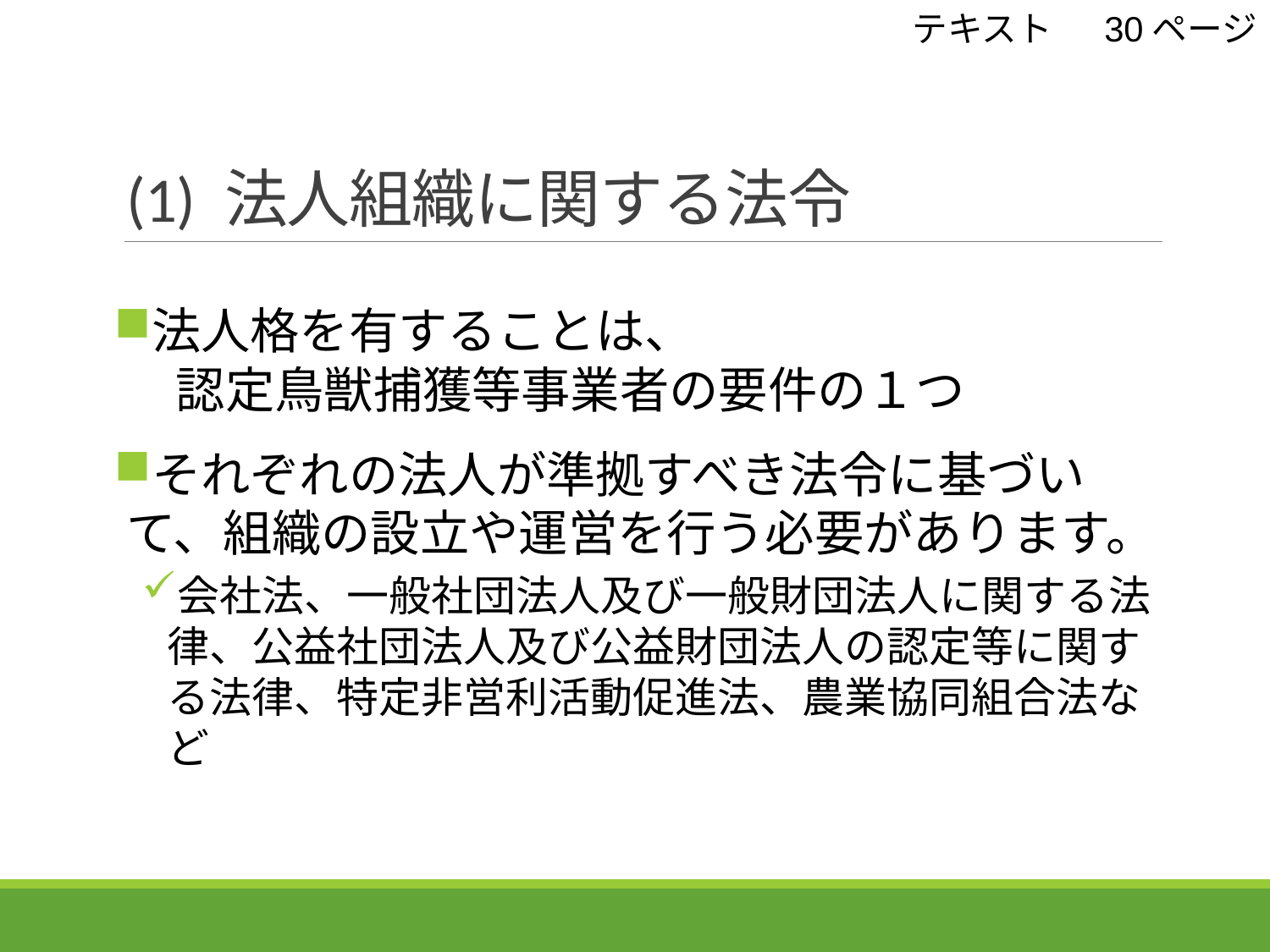

テキスト　 30ページ
# (1) 法人組織に関する法令
法人格を有することは、
　認定鳥獣捕獲等事業者の要件の１つ
それぞれの法人が準拠すべき法令に基づいて、組織の設立や運営を行う必要があります。
会社法、一般社団法人及び一般財団法人に関する法律、公益社団法人及び公益財団法人の認定等に関する法律、特定非営利活動促進法、農業協同組合法など